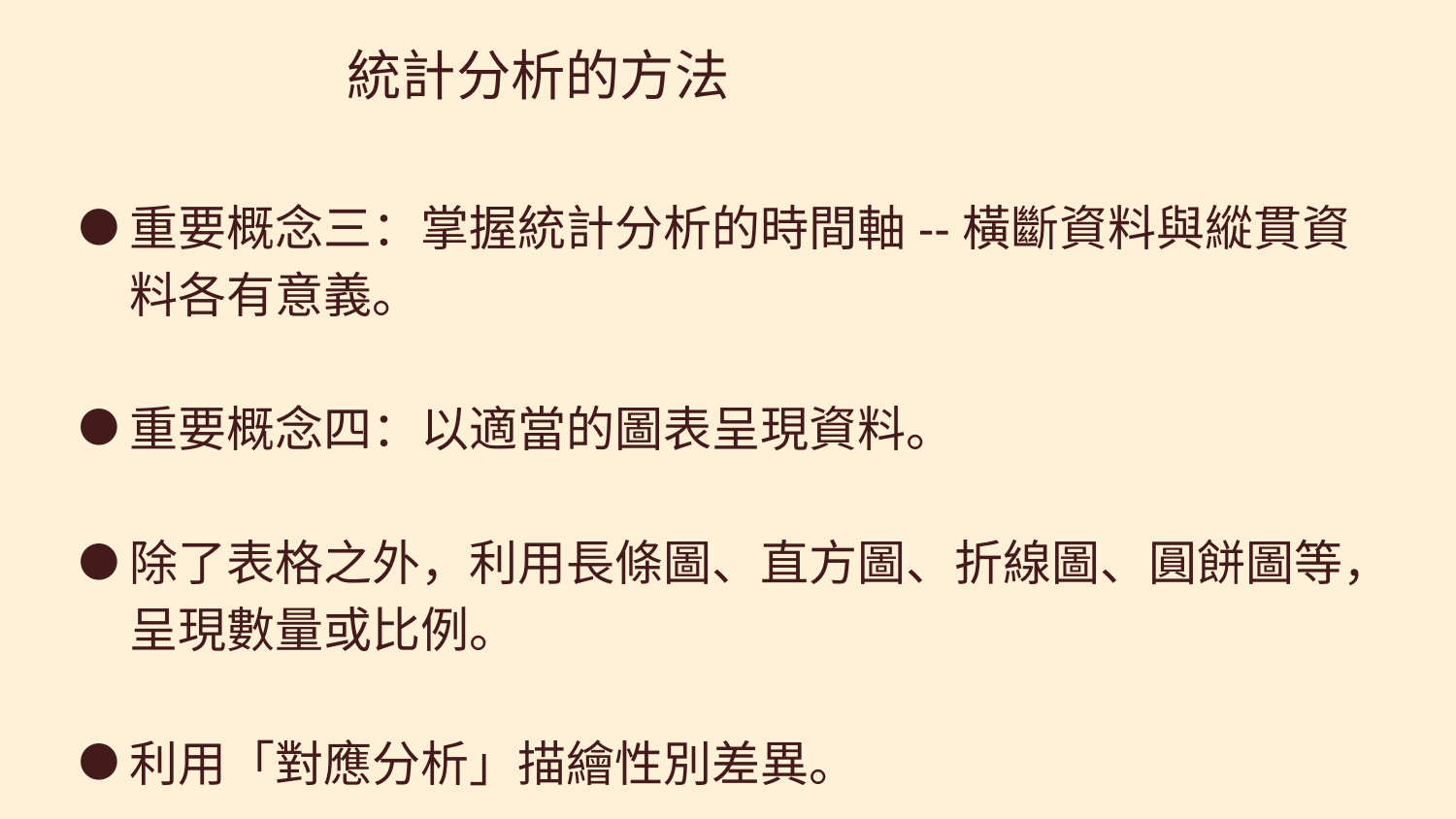

# 統計分析的方法
重要概念三：掌握統計分析的時間軸--橫斷資料與縱貫資料各有意義。

重要概念四：以適當的圖表呈現資料。

除了表格之外，利用長條圖、直方圖、折線圖、圓餅圖等，呈現數量或比例。

利用「對應分析」描繪性別差異。